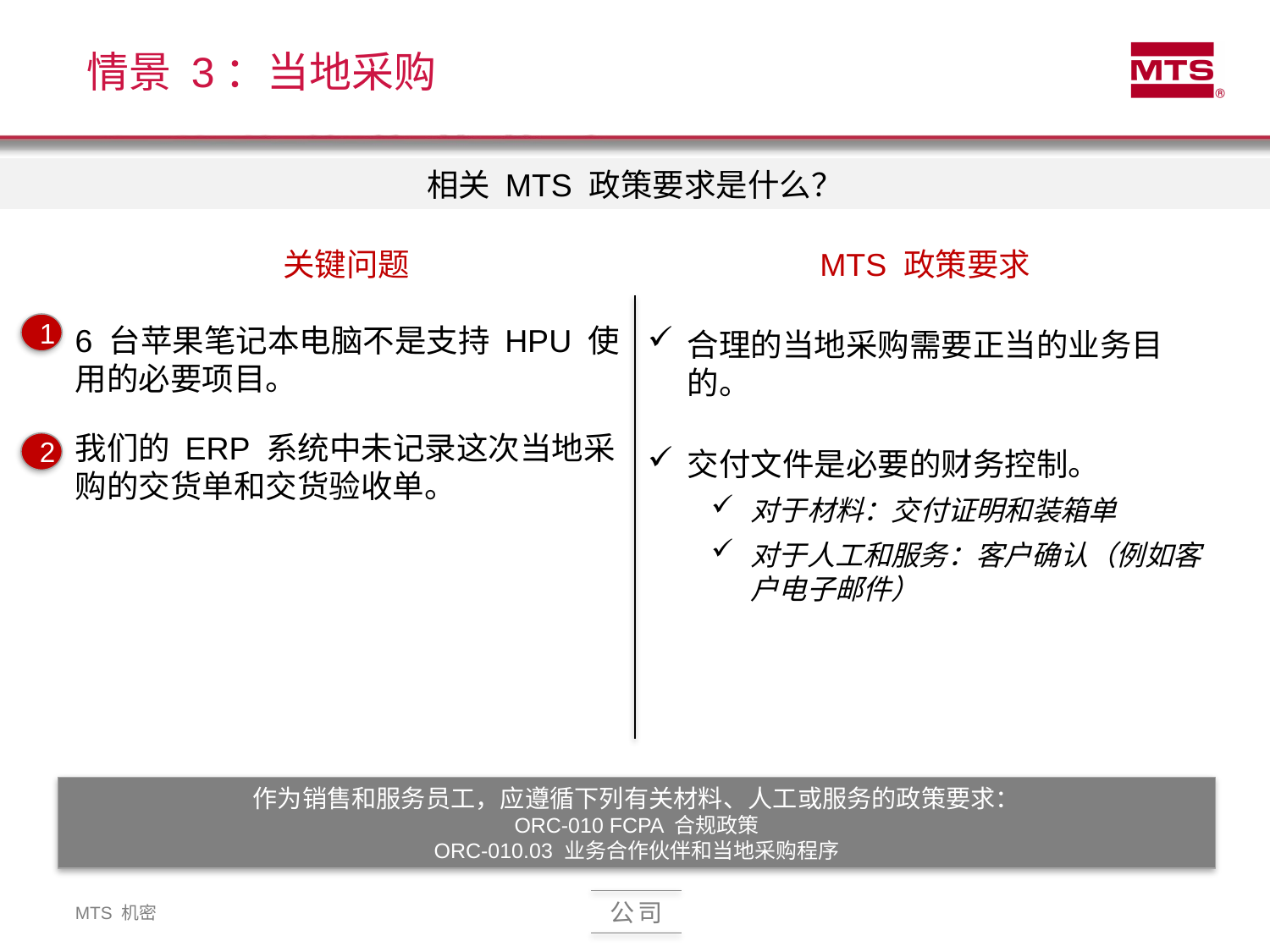

# 情景 3：当地采购
相关 MTS 政策要求是什么？
关键问题
MTS 政策要求
1
6 台苹果笔记本电脑不是支持 HPU 使用的必要项目。
我们的 ERP 系统中未记录这次当地采购的交货单和交货验收单。

合理的当地采购需要正当的业务目的。

交付文件是必要的财务控制。
对于材料：交付证明和装箱单
对于人工和服务：客户确认（例如客户电子邮件）

2
作为销售和服务员工，应遵循下列有关材料、人工或服务的政策要求：
ORC-010 FCPA 合规政策
ORC-010.03 业务合作伙伴和当地采购程序